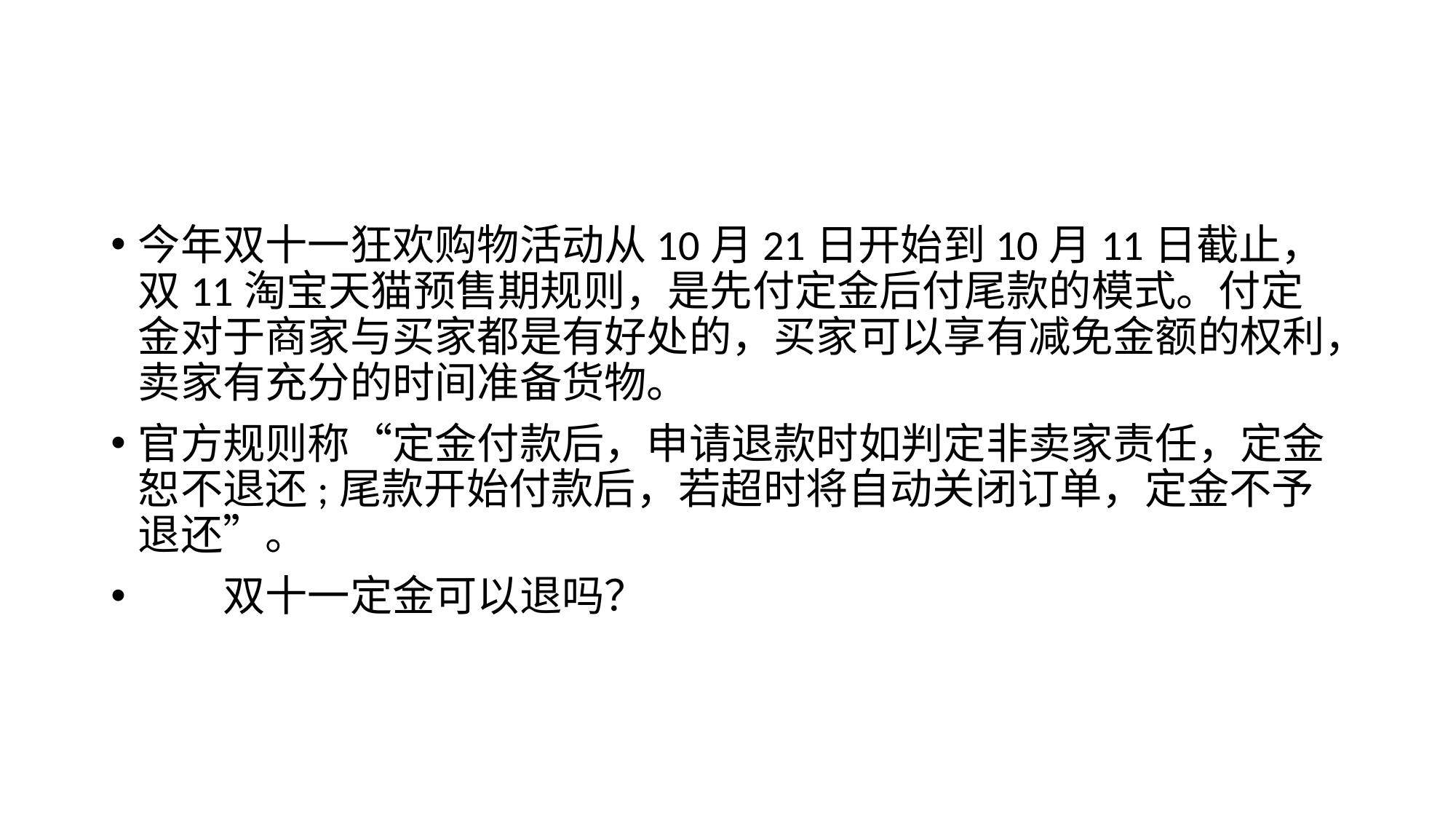

#
今年双十一狂欢购物活动从10月21日开始到10月11日截止，双11淘宝天猫预售期规则，是先付定金后付尾款的模式。付定金对于商家与买家都是有好处的，买家可以享有减免金额的权利，卖家有充分的时间准备货物。
官方规则称“定金付款后，申请退款时如判定非卖家责任，定金恕不退还;尾款开始付款后，若超时将自动关闭订单，定金不予退还”。
　　双十一定金可以退吗？